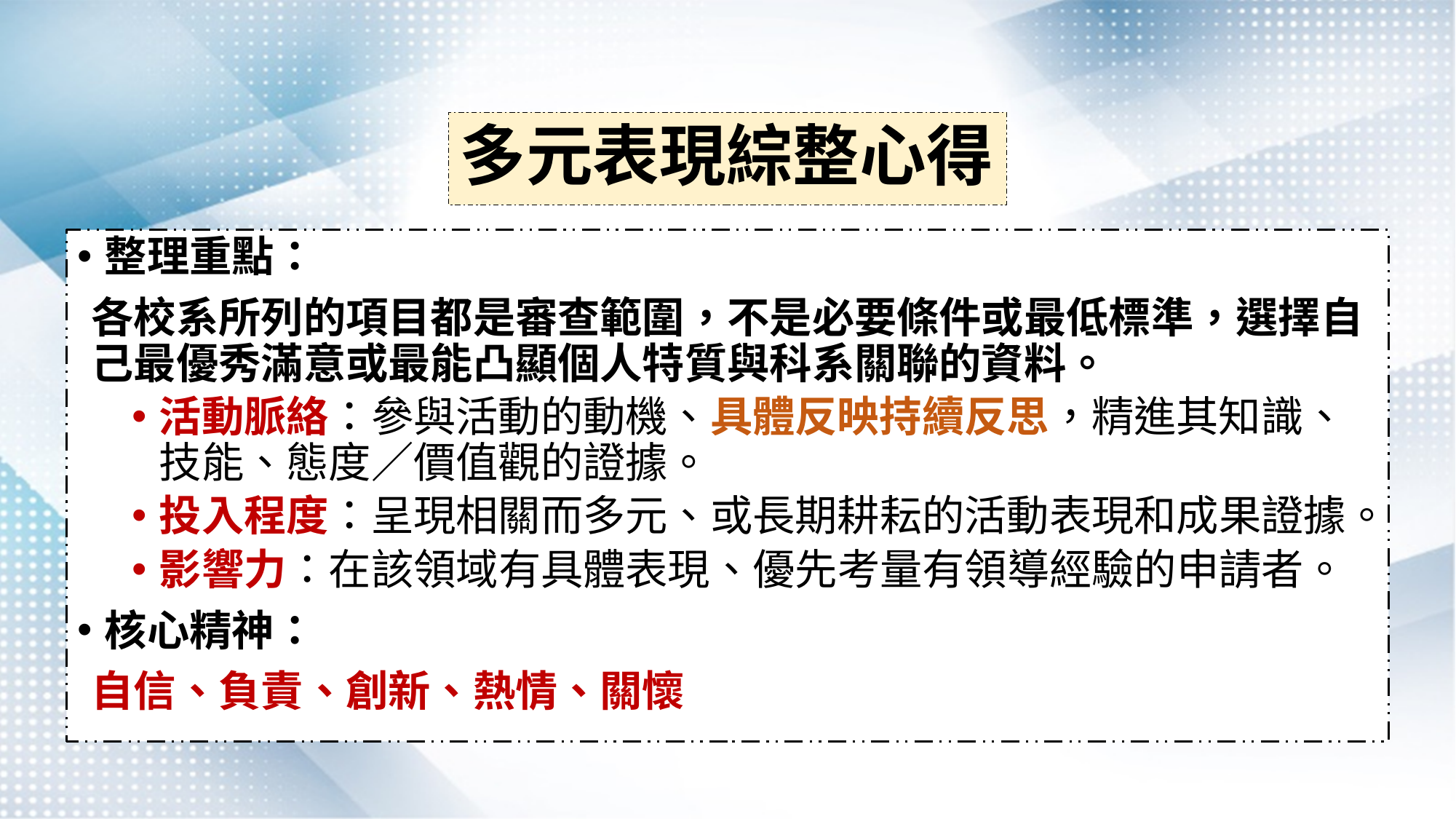

# 多元表現綜整心得
整理重點：
各校系所列的項目都是審查範圍，不是必要條件或最低標準，選擇自己最優秀滿意或最能凸顯個人特質與科系關聯的資料。
活動脈絡：參與活動的動機、具體反映持續反思，精進其知識、技能、態度／價值觀的證據。
投入程度：呈現相關而多元、或長期耕耘的活動表現和成果證據。
影響力：在該領域有具體表現、優先考量有領導經驗的申請者。
核心精神：
自信、負責、創新、熱情、關懷